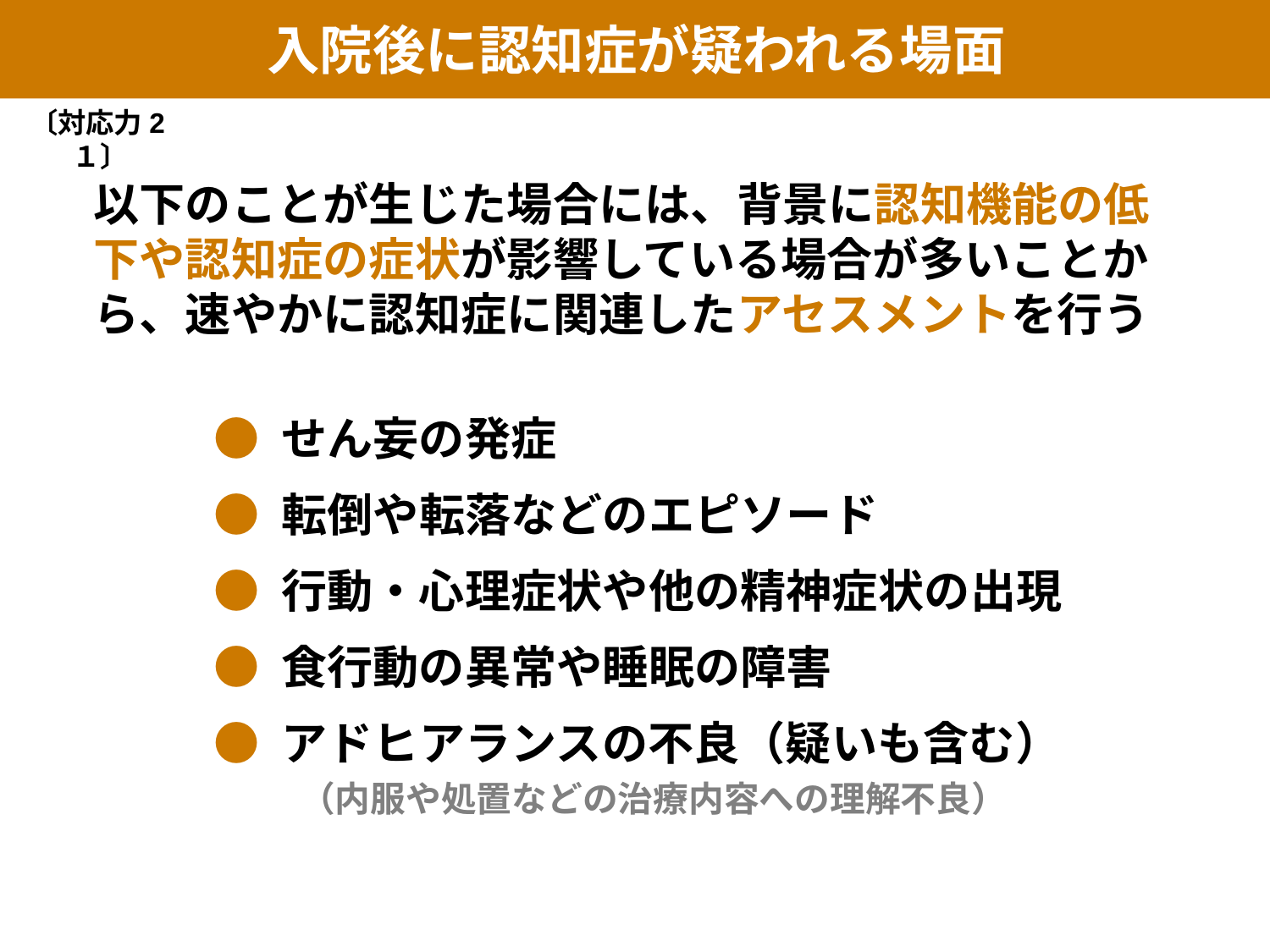

入院後に認知症が疑われる場面
〔対応力2１〕
以下のことが生じた場合には、背景に認知機能の低下や認知症の症状が影響している場合が多いことから、速やかに認知症に関連したアセスメントを行う
● せん妄の発症
● 転倒や転落などのエピソード
● 行動・心理症状や他の精神症状の出現
● 食行動の異常や睡眠の障害
● アドヒアランスの不良（疑いも含む）
　　 （内服や処置などの治療内容への理解不良）